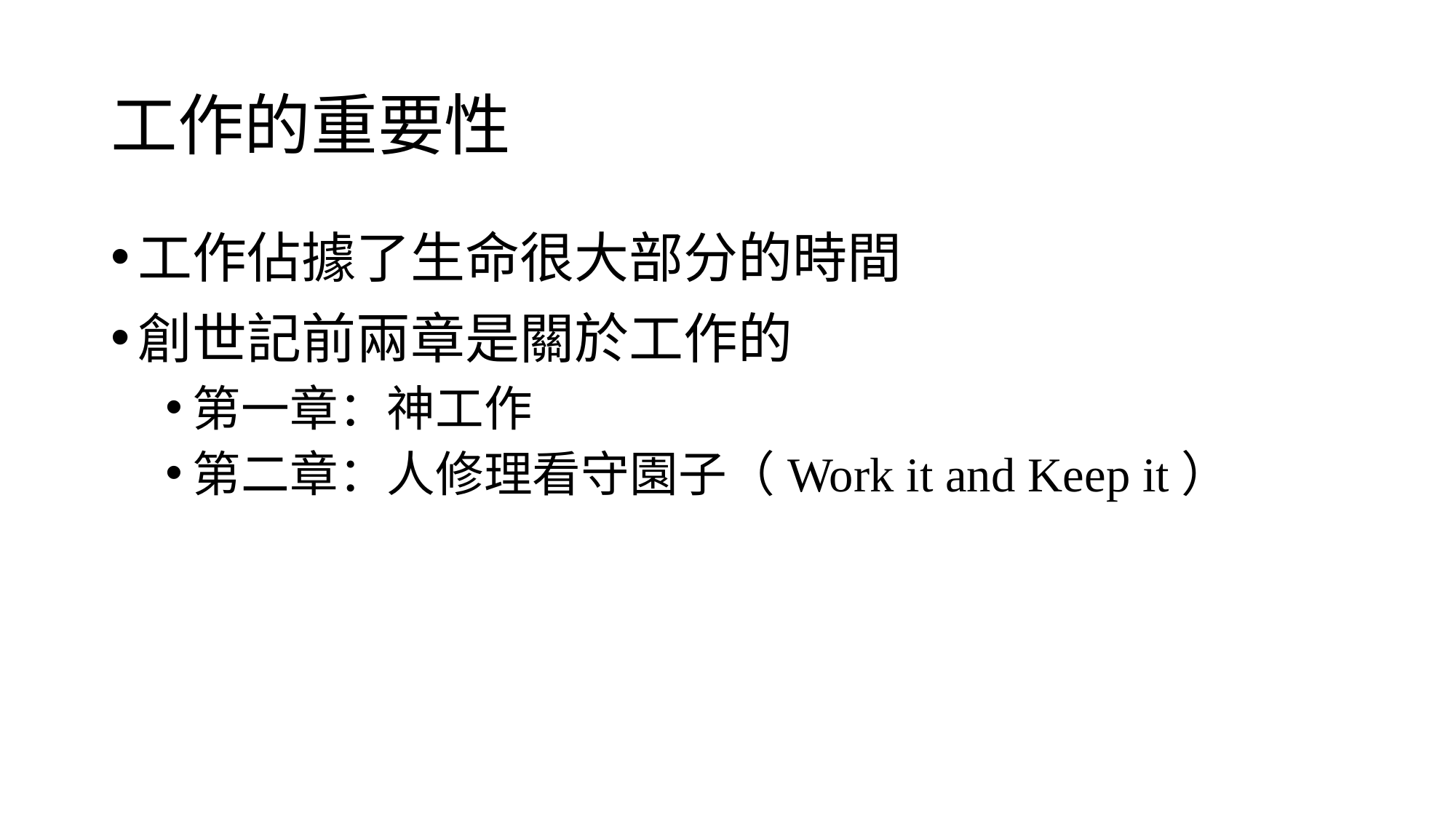

# 工作的重要性
工作佔據了生命很大部分的時間
創世記前兩章是關於工作的
第一章：神工作
第二章：人修理看守園子（Work it and Keep it）